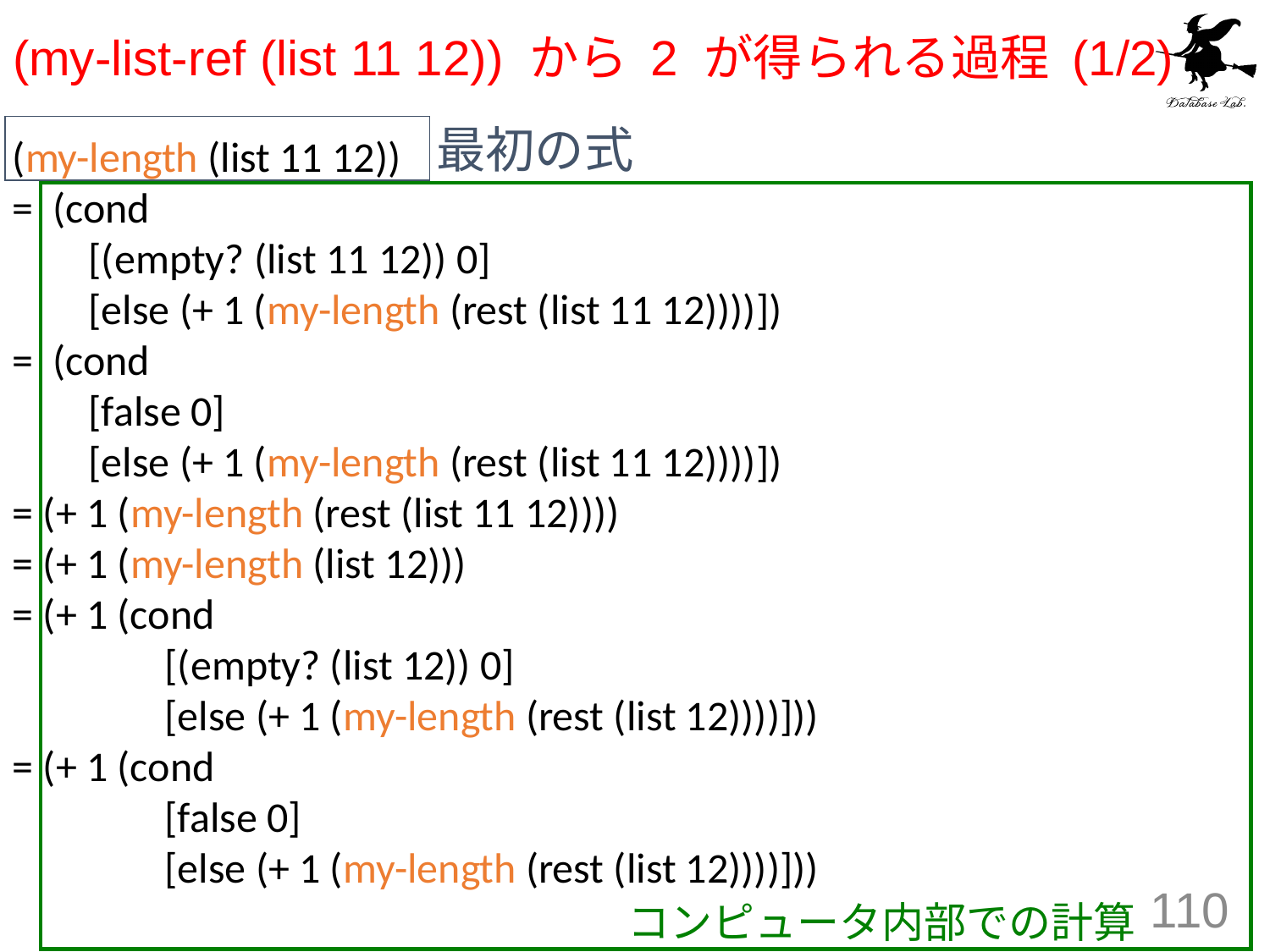

# (my-list-ref (list 11 12)) から 2 が得られる過程 (1/2)
最初の式

(my-length (list 11 12))
=  (cond
        [(empty? (list 11 12)) 0]
        [else (+ 1 (my-length (rest (list 11 12))))])
=  (cond
        [false 0]
        [else (+ 1 (my-length (rest (list 11 12))))])
= (+ 1 (my-length (rest (list 11 12))))
= (+ 1 (my-length (list 12)))
= (+ 1 (cond
                [(empty? (list 12)) 0]
                [else (+ 1 (my-length (rest (list 12))))]))
= (+ 1 (cond
                [false 0]
                [else (+ 1 (my-length (rest (list 12))))]))

110
コンピュータ内部での計算